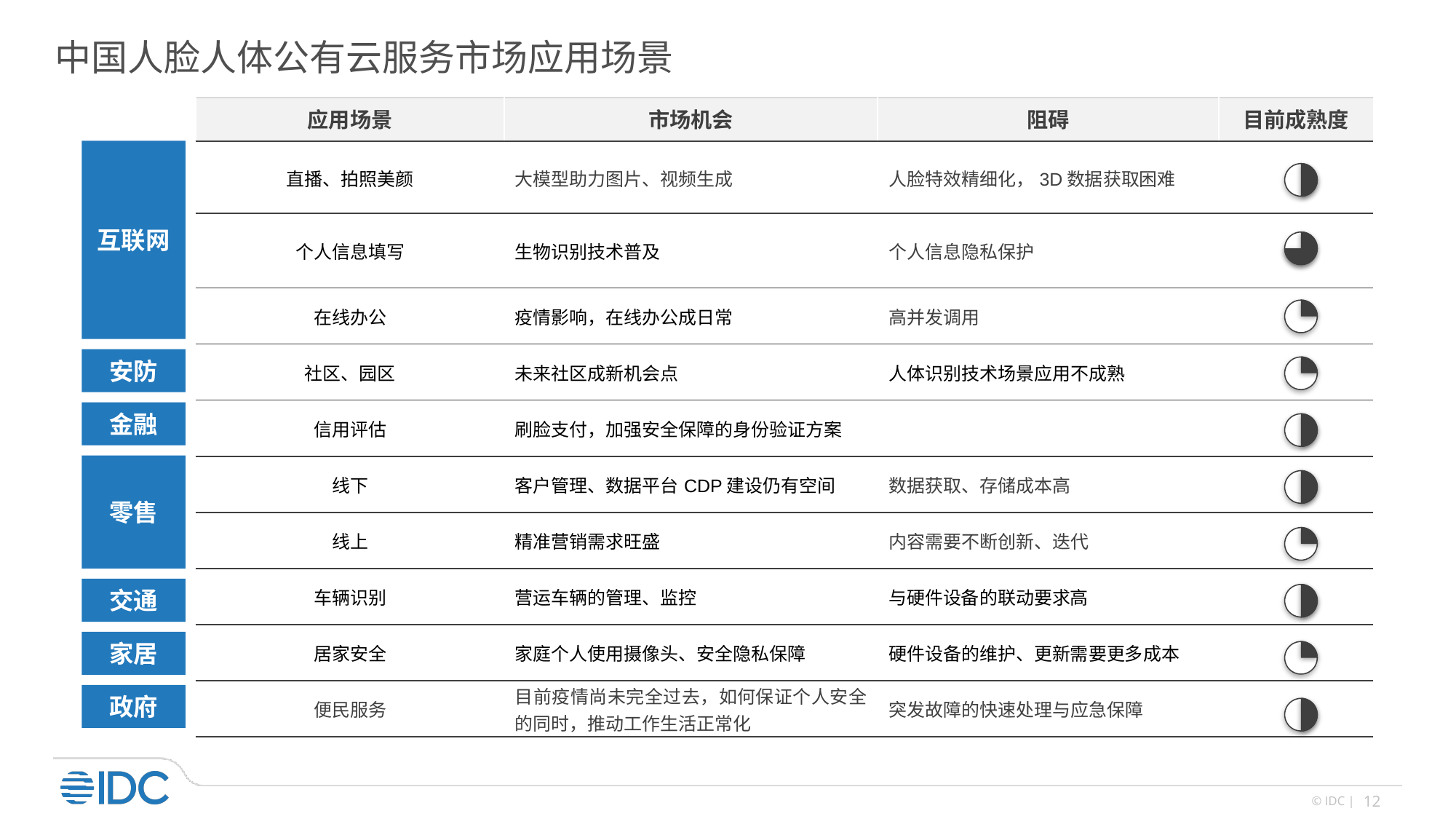

中国人脸人体公有云服务市场应用场景
| 应用场景 | 市场机会 | 阻碍 | 目前成熟度 |
| --- | --- | --- | --- |
| 直播、拍照美颜 | 大模型助力图片、视频生成 | 人脸特效精细化，3D数据获取困难 |  |
| 个人信息填写 | 生物识别技术普及 | 个人信息隐私保护 |  |
| 在线办公 | 疫情影响，在线办公成日常 | 高并发调用 |  |
| 社区、园区 | 未来社区成新机会点 | 人体识别技术场景应用不成熟 |  |
| 信用评估 | 刷脸支付，加强安全保障的身份验证方案 |  |  |
| 线下 | 客户管理、数据平台CDP建设仍有空间 | 数据获取、存储成本高 |  |
| 线上 | 精准营销需求旺盛 | 内容需要不断创新、迭代 |  |
| 车辆识别 | 营运车辆的管理、监控 | 与硬件设备的联动要求高 |  |
| 居家安全 | 家庭个人使用摄像头、安全隐私保障 | 硬件设备的维护、更新需要更多成本 |  |
| 便民服务 | 目前疫情尚未完全过去，如何保证个人安全的同时，推动工作生活正常化 | 突发故障的快速处理与应急保障 |  |
互联网

安防

金融

零售

交通

家居

政府